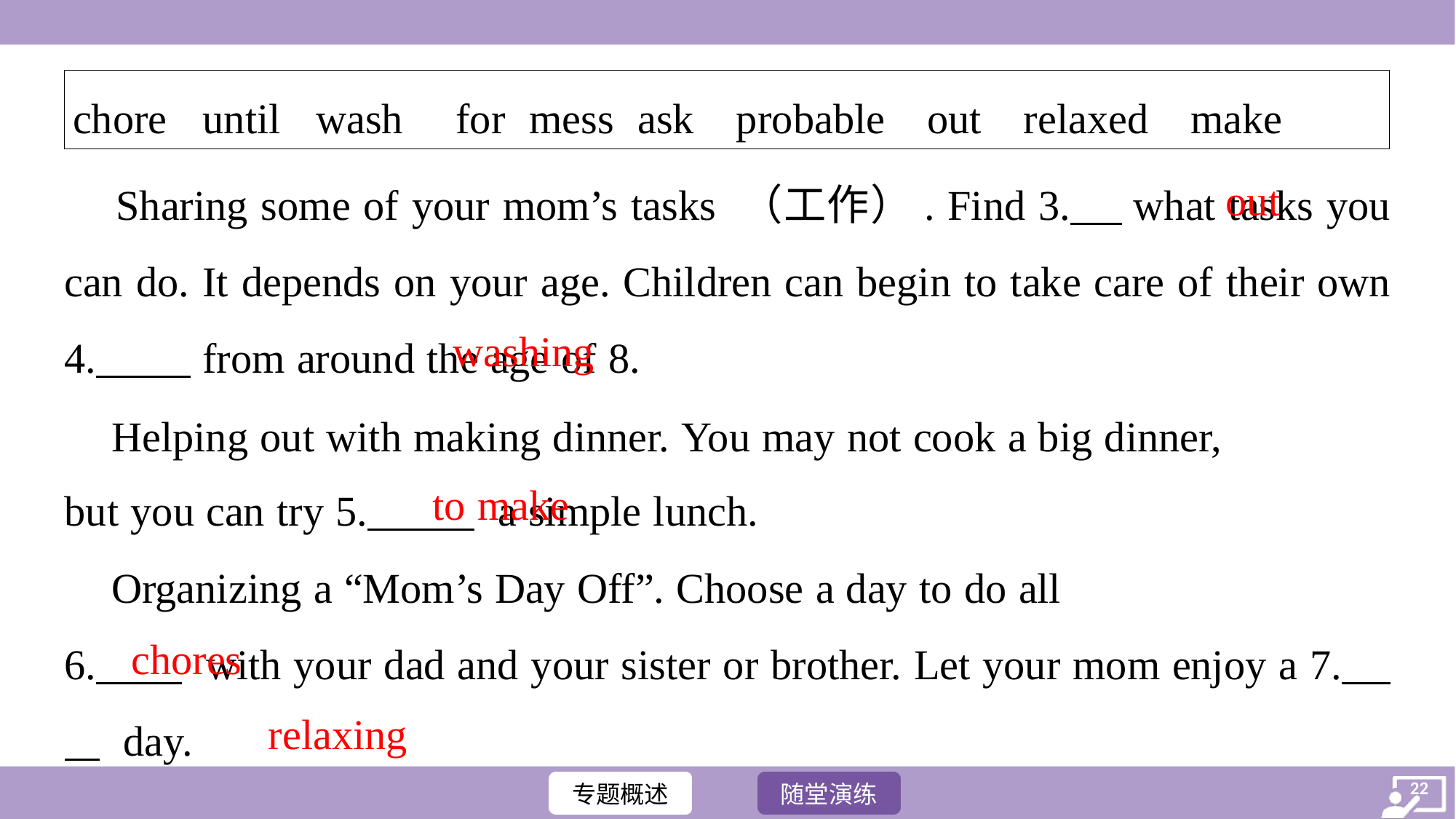

| chore until wash for mess ask probable out relaxed make |
| --- |
out
    Sharing some of your mom’s tasks （工作）. Find 3.    .what tasks you can do. It depends on your age. Children can begin to take care of their own 4.        .from around the age of 8.
washing
    Helping out with making dinner. You may not cook a big dinner,
but you can try 5.         . a simple lunch.
to make
    Organizing a “Mom’s Day Off”. Choose a day to do all
6.       . with your dad and your sister or brother. Let your mom enjoy a 7.        . day.
chores
relaxing